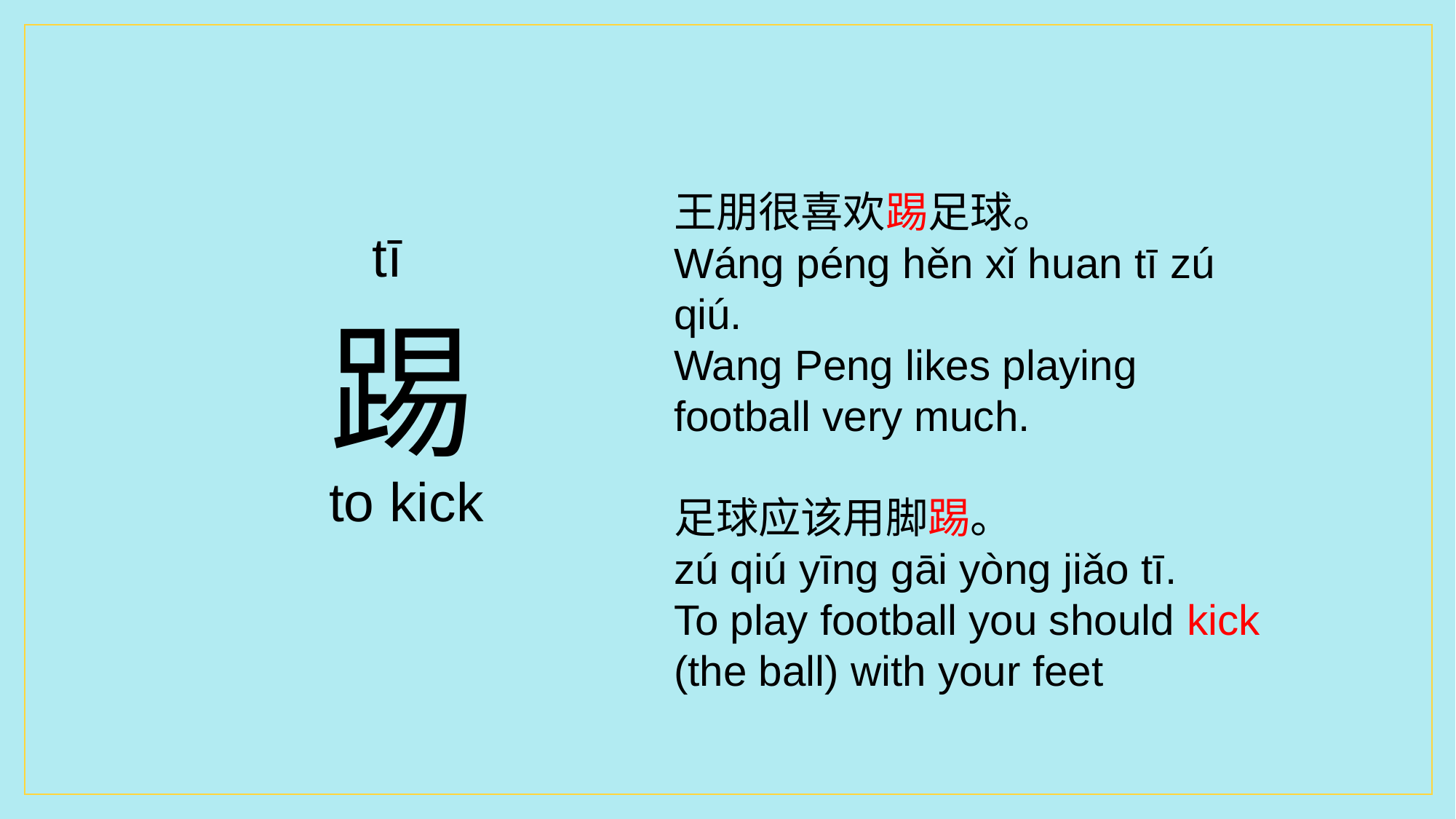

王朋很喜欢踢足球。
Wáng péng hěn xǐ huan tī zú qiú.
Wang Peng likes playing football very much.

足球应该用脚踢。
zú qiú yīng gāi yòng jiǎo tī.
To play football you should kick (the ball) with your feet
  tī
踢
to kick